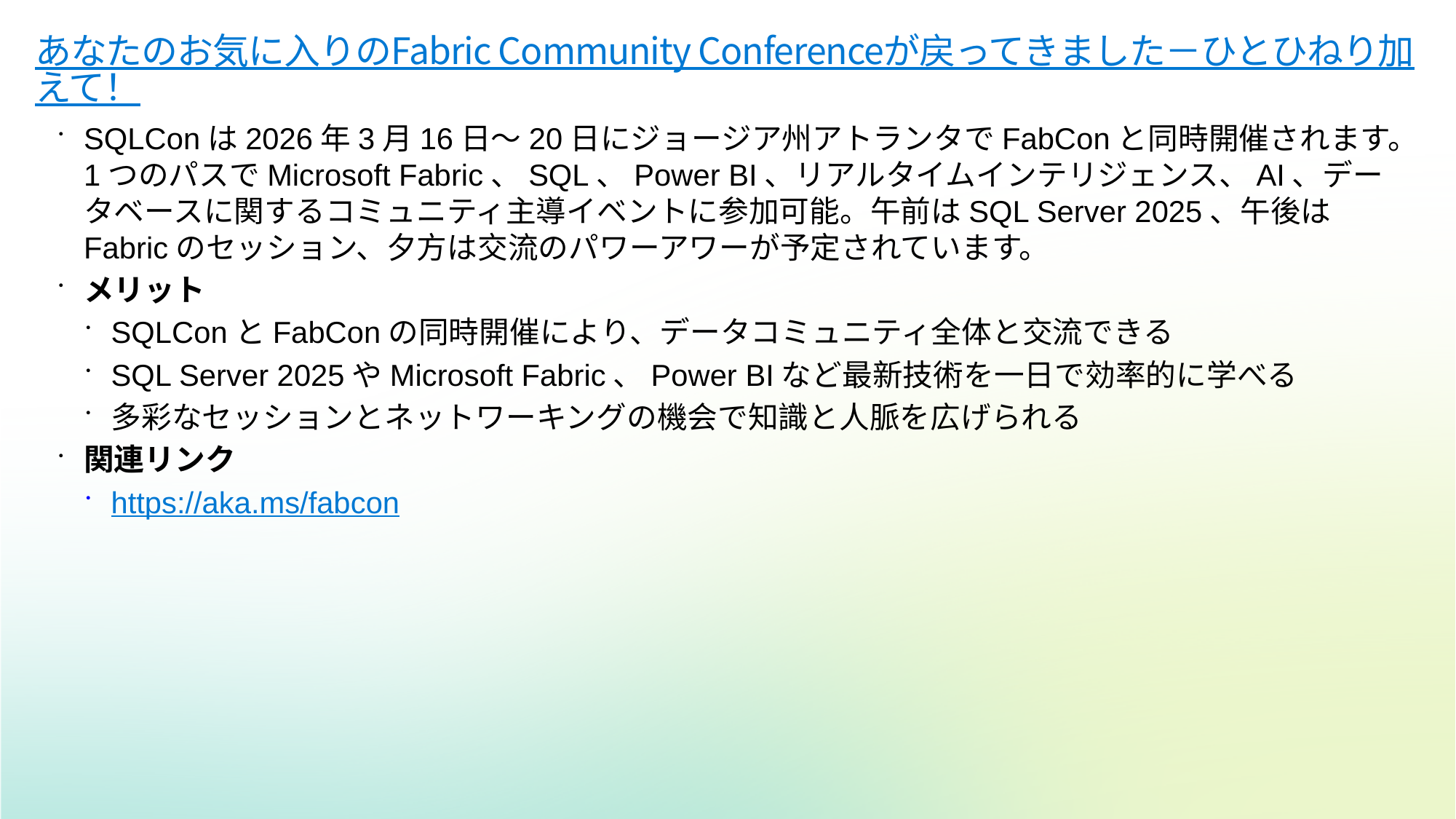

# あなたのお気に入りのFabric Community Conferenceが戻ってきました－ひとひねり加えて！
SQLConは2026年3月16日～20日にジョージア州アトランタでFabConと同時開催されます。1つのパスでMicrosoft Fabric、SQL、Power BI、リアルタイムインテリジェンス、AI、データベースに関するコミュニティ主導イベントに参加可能。午前はSQL Server 2025、午後はFabricのセッション、夕方は交流のパワーアワーが予定されています。
メリット
SQLConとFabConの同時開催により、データコミュニティ全体と交流できる
SQL Server 2025やMicrosoft Fabric、Power BIなど最新技術を一日で効率的に学べる
多彩なセッションとネットワーキングの機会で知識と人脈を広げられる
関連リンク
https://aka.ms/fabcon